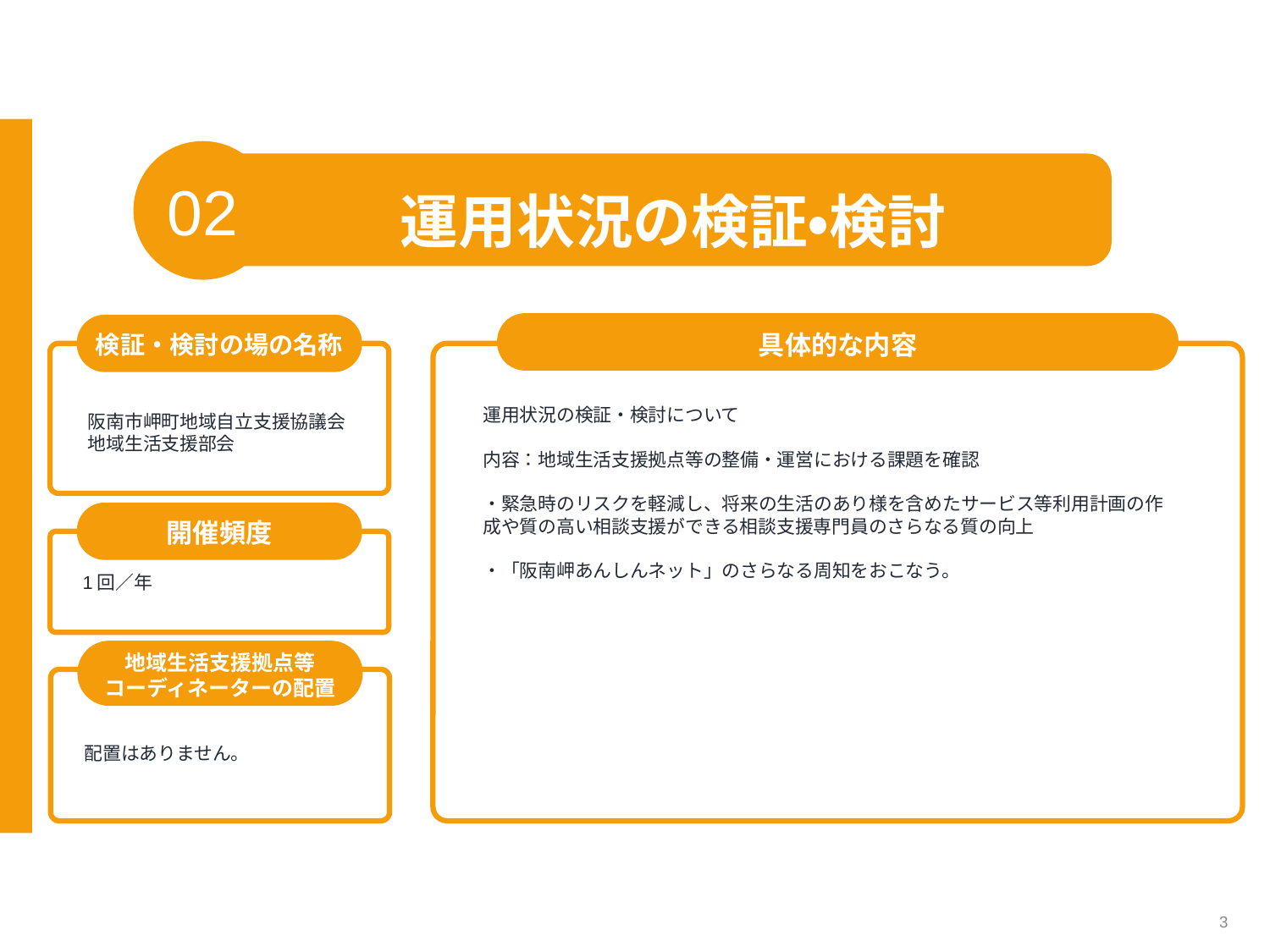

02

運用状況の検証・検討
具体的な内容
検証・検討の場の名称

運用状況の検証・検討について

内容：地域生活支援拠点等の整備・運営における課題を確認

・緊急時のリスクを軽減し、将来の生活のあり様を含めたサービス等利用計画の作成や質の高い相談支援ができる相談支援専門員のさらなる質の向上

・「阪南岬あんしんネット」のさらなる周知をおこなう。
阪南市岬町地域自立支援協議会
地域生活支援部会
開催頻度

1回／年
地域生活支援拠点等
コーディネーターの配置

配置はありません。
3